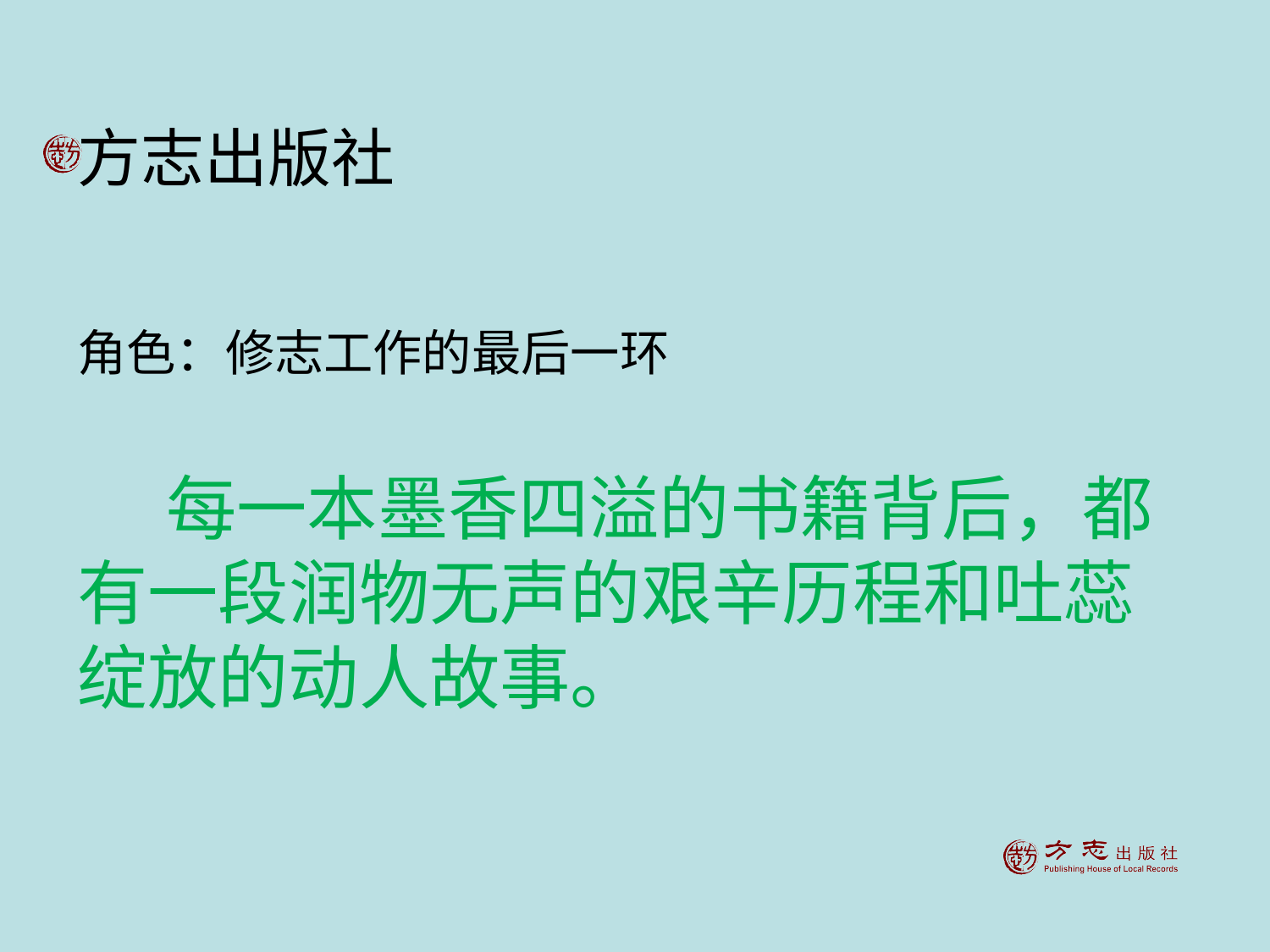

# 方志出版社

角色：修志工作的最后一环

       每一本墨香四溢的书籍背后，都有一段润物无声的艰辛历程和吐蕊绽放的动人故事。